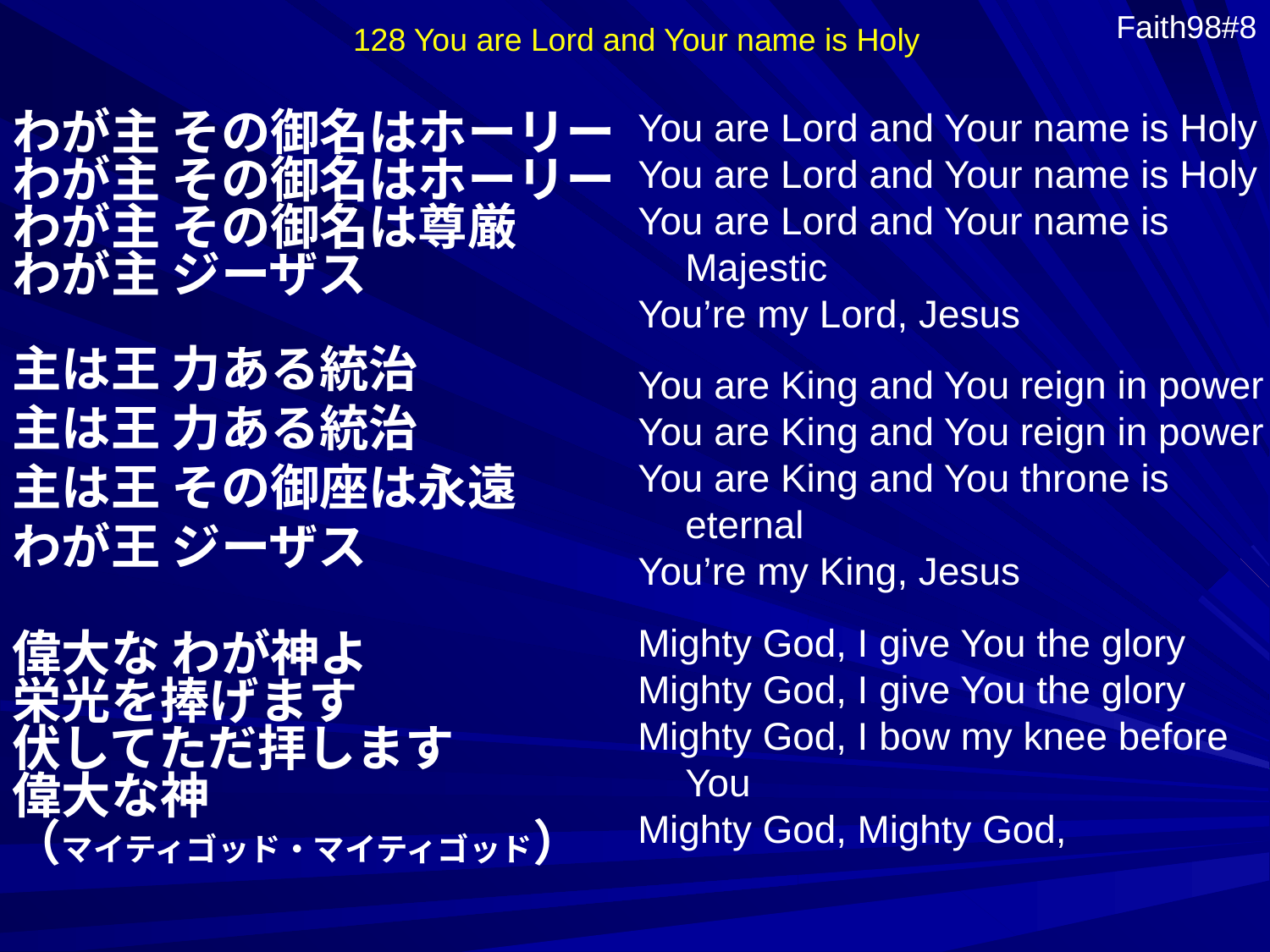

128 You are Lord and Your name is Holy
Faith98#8
You are Lord and Your name is Holy
You are Lord and Your name is Holy
You are Lord and Your name is Majestic
You’re my Lord, Jesus

You are King and You reign in power
You are King and You reign in power
You are King and You throne is eternal
You’re my King, Jesus

Mighty God, I give You the glory
Mighty God, I give You the glory
Mighty God, I bow my knee before You
Mighty God, Mighty God,

わが主 その御名はホーリー
わが主 その御名はホーリー
わが主 その御名は尊厳
わが主 ジーザス

主は王 力ある統治
主は王 力ある統治
主は王 その御座は永遠
わが王 ジーザス

偉大な わが神よ
栄光を捧げます
伏してただ拝します
偉大な神
（マイティゴッド・マイティゴッド）